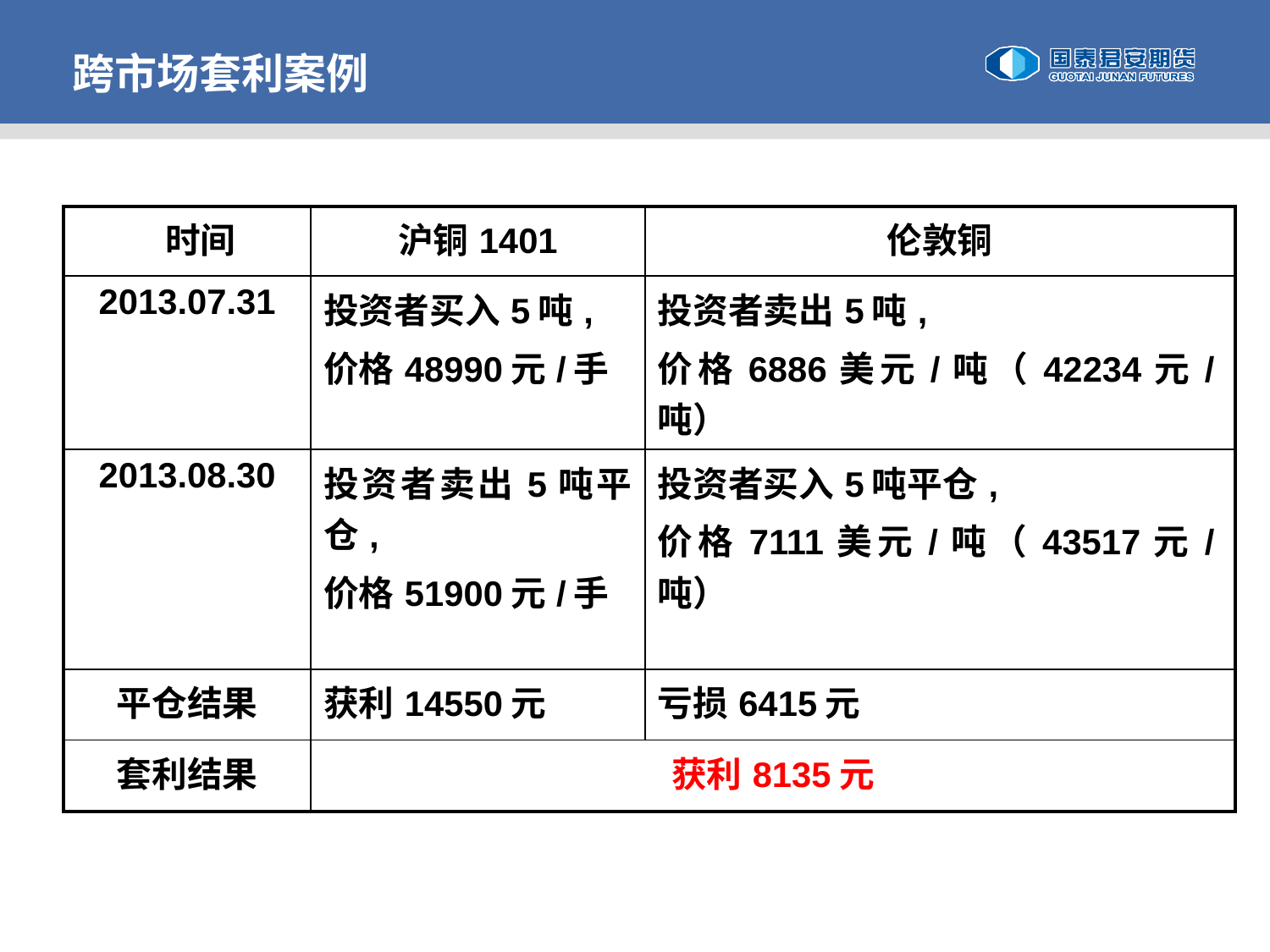

跨市场套利案例
| 时间 | 沪铜1401 | 伦敦铜 |
| --- | --- | --- |
| 2013.07.31 | 投资者买入5吨, 价格48990元/手 | 投资者卖出5吨, 价格6886美元/吨（42234元/吨） |
| 2013.08.30 | 投资者卖出5吨平仓, 价格51900元/手 | 投资者买入5吨平仓, 价格7111美元/吨（43517元/吨） |
| 平仓结果 | 获利14550元 | 亏损6415元 |
| 套利结果 | 获利8135元 |  |